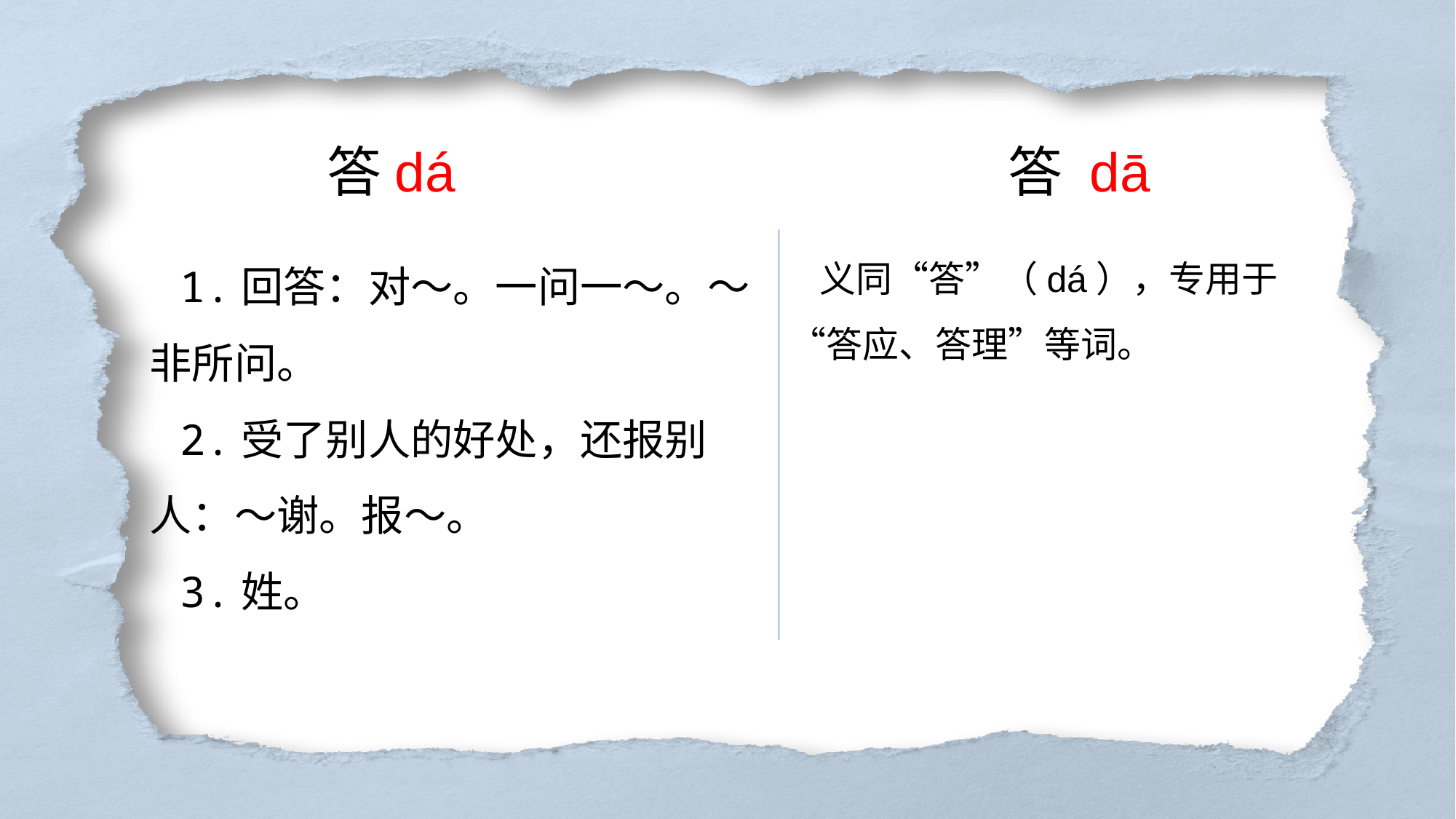

答dá

答 dā

1.回答：对～。一问一～。～非所问。
2.受了别人的好处，还报别人：～谢。报～。
3.姓。
义同“答”（dá），专用于“答应、答理”等词。